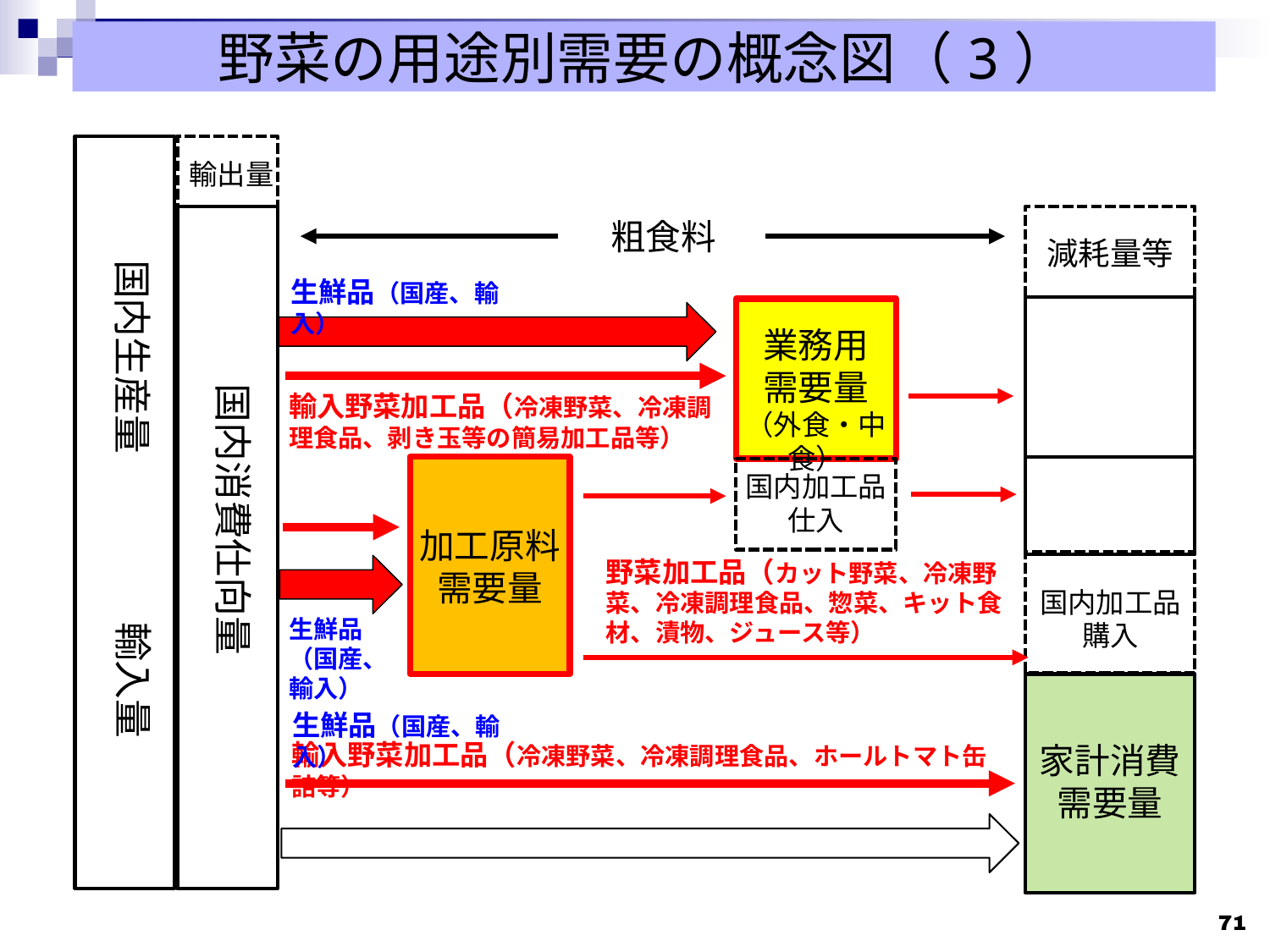

野菜の用途別需要の概念図（3）

国内生産量
輸入量

輸出量

国内消費仕向量

減耗量等

国内加工品購入
粗食料
生鮮品（国産、輸入）

業務用
需要量
（外食・中食）

国内加工品
仕入

輸入野菜加工品（冷凍野菜、冷凍調理食品、剥き玉等の簡易加工品等）

加工原料
需要量
野菜加工品（カット野菜、冷凍野菜、冷凍調理食品、惣菜、キット食材、漬物、ジュース等）

生鮮品（国産、輸入）

家計消費
需要量
生鮮品（国産、輸入）
輸入野菜加工品（冷凍野菜、冷凍調理食品、ホールトマト缶詰等）

71